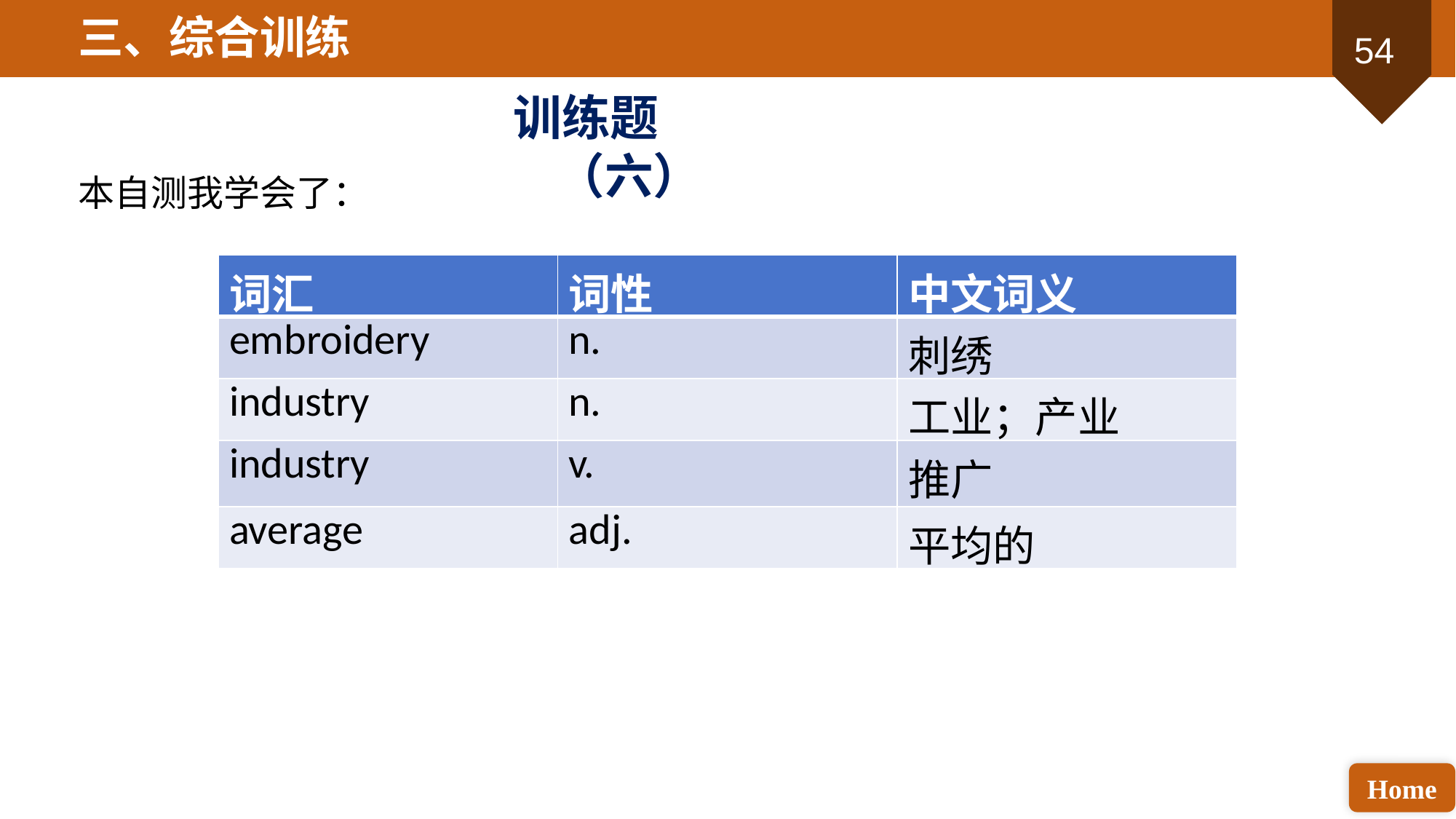

三、综合训练
训练题（六）
本自测我学会了：

| 词汇 | 词性 | 中文词义 |
| --- | --- | --- |
| embroidery | n. | 刺绣 |
| industry | n. | 工业；产业 |
| industry | v. | 推广 |
| average | adj. | 平均的 |